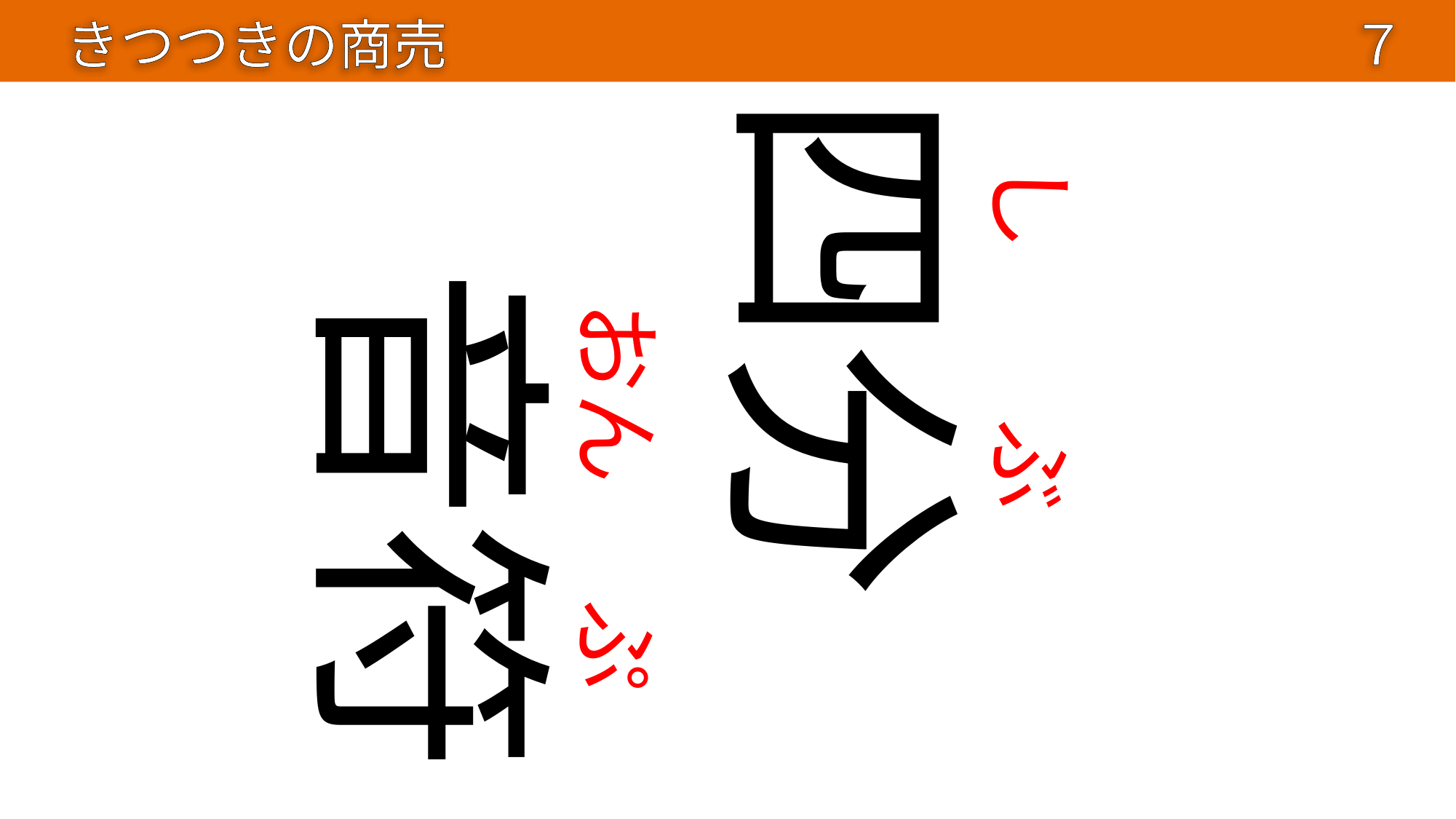

きつつきの商売
７
四分
し
音符
おん
ぶ
ぷ